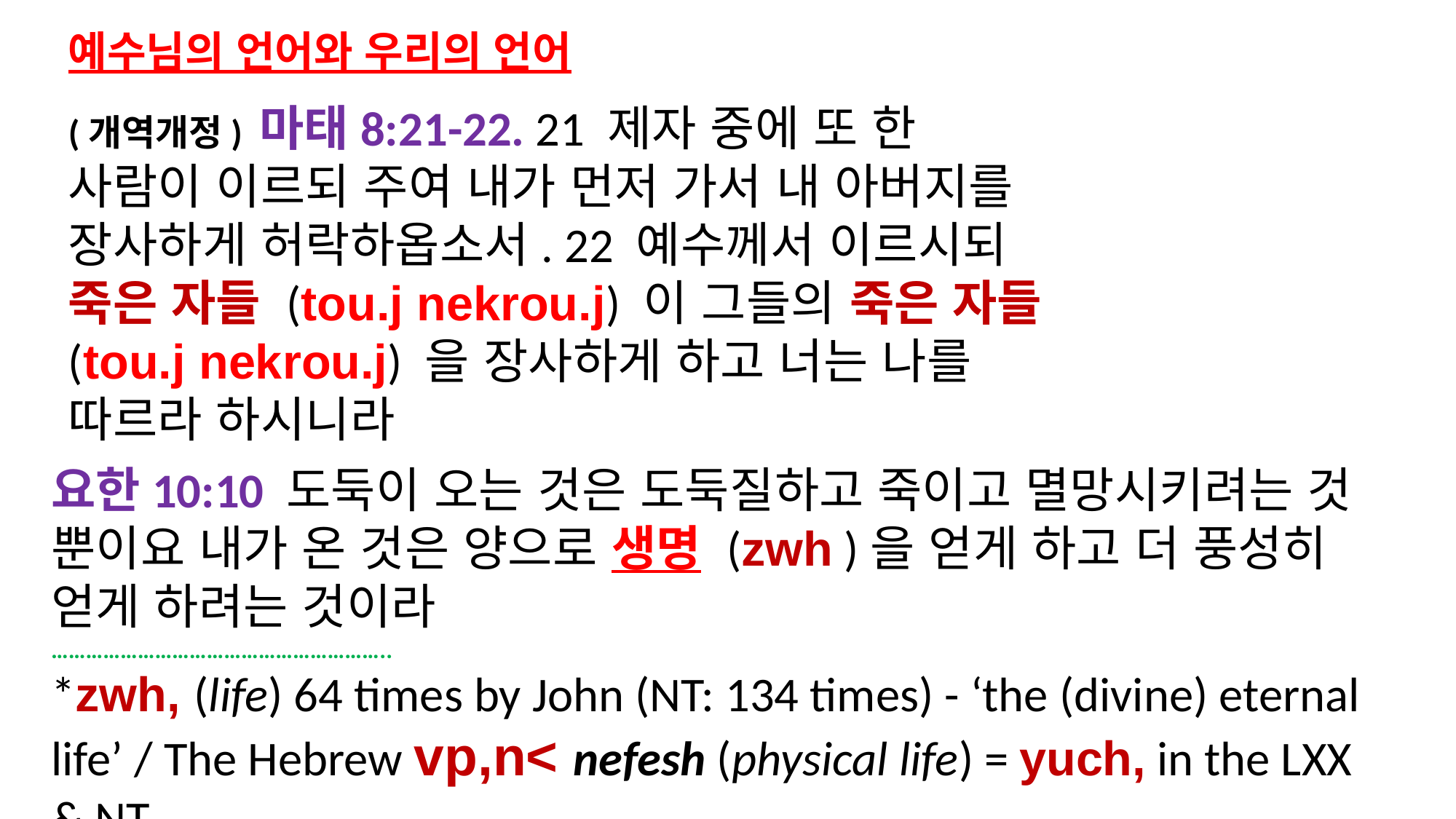

예수님의 언어와 우리의 언어

(개역개정) 마태8:21-22. 21 제자 중에 또 한 사람이 이르되 주여 내가 먼저 가서 내 아버지를 장사하게 허락하옵소서. 22 예수께서 이르시되 죽은 자들 (tou.j nekrou.j) 이 그들의 죽은 자들 (tou.j nekrou.j) 을 장사하게 하고 너는 나를 따르라 하시니라
요한10:10 도둑이 오는 것은 도둑질하고 죽이고 멸망시키려는 것 뿐이요 내가 온 것은 양으로 생명 (zwh )을 얻게 하고 더 풍성히 얻게 하려는 것이라
…………………………………………………..
*zwh, (life) 64 times by John (NT: 134 times) - ‘the (divine) eternal life’ / The Hebrew vp,n< nefesh (physical life) = yuch, in the LXX & NT.